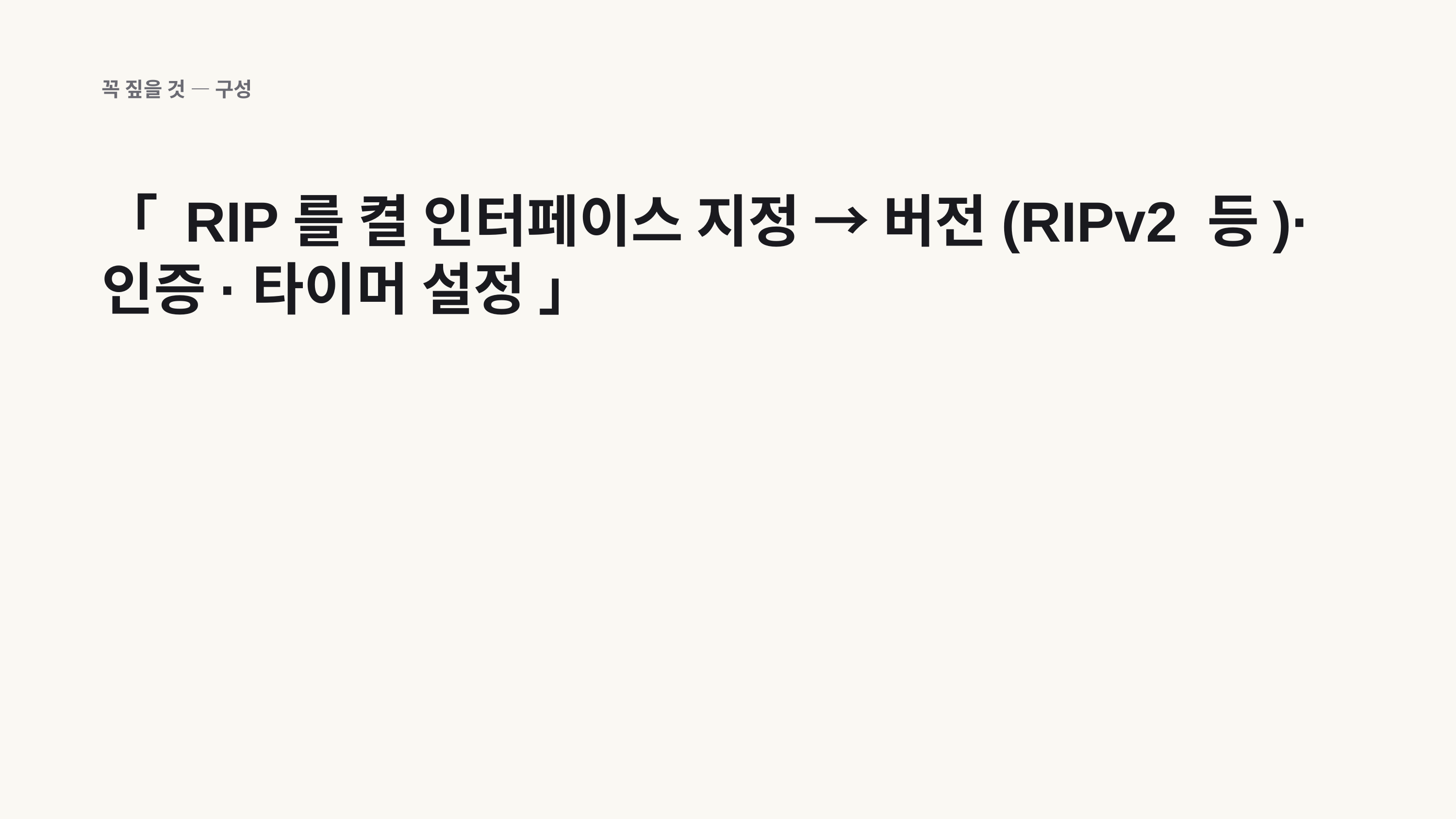

꼭 짚을 것 — 구성
「 RIP를 켤 인터페이스 지정 → 버전(RIPv2 등)·인증·타이머 설정 」